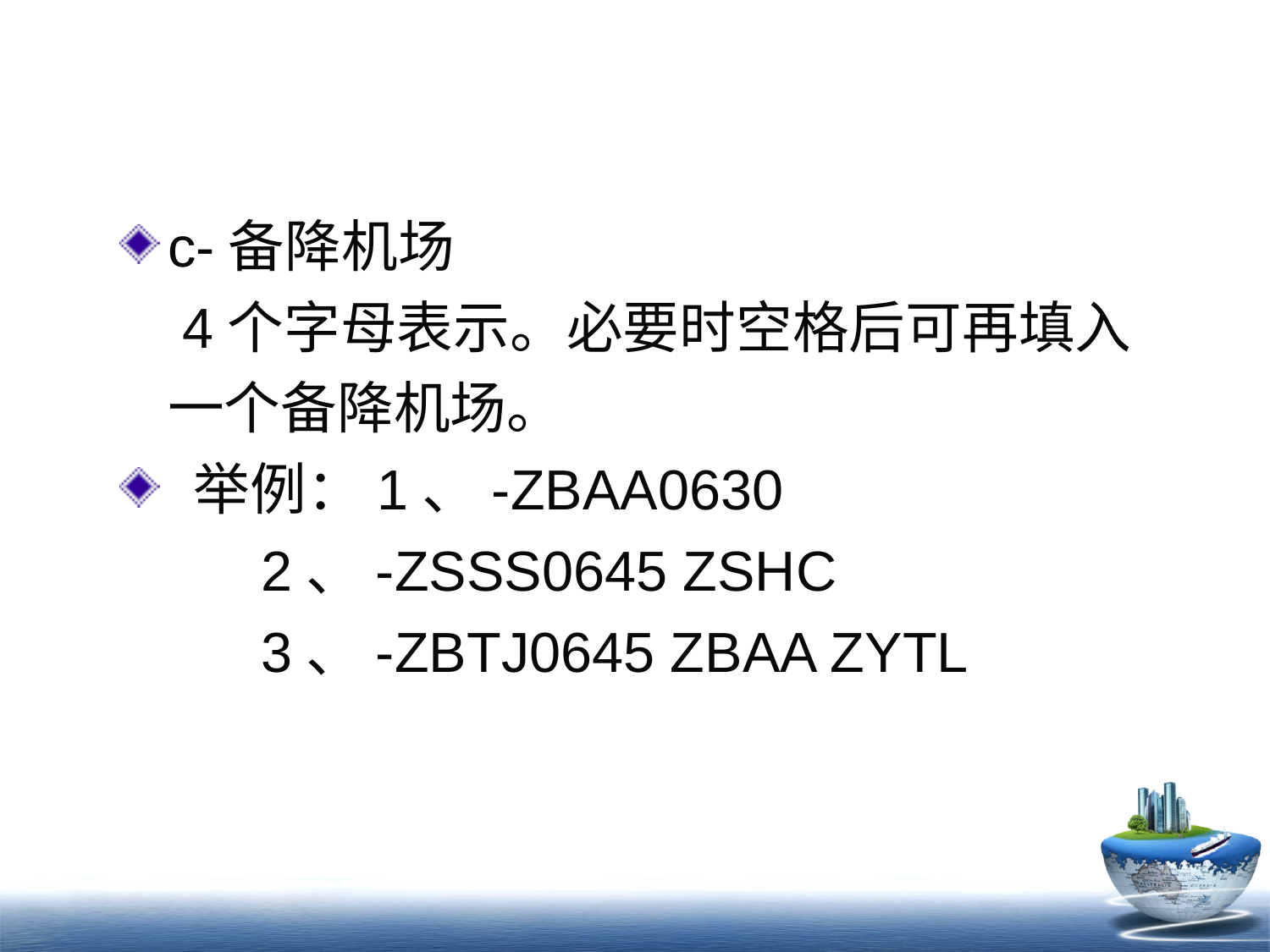

c-备降机场
    4个字母表示。必要时空格后可再填入一个备降机场。
 举例：1、-ZBAA0630
         2、-ZSSS0645 ZSHC
         3、-ZBTJ0645 ZBAA ZYTL